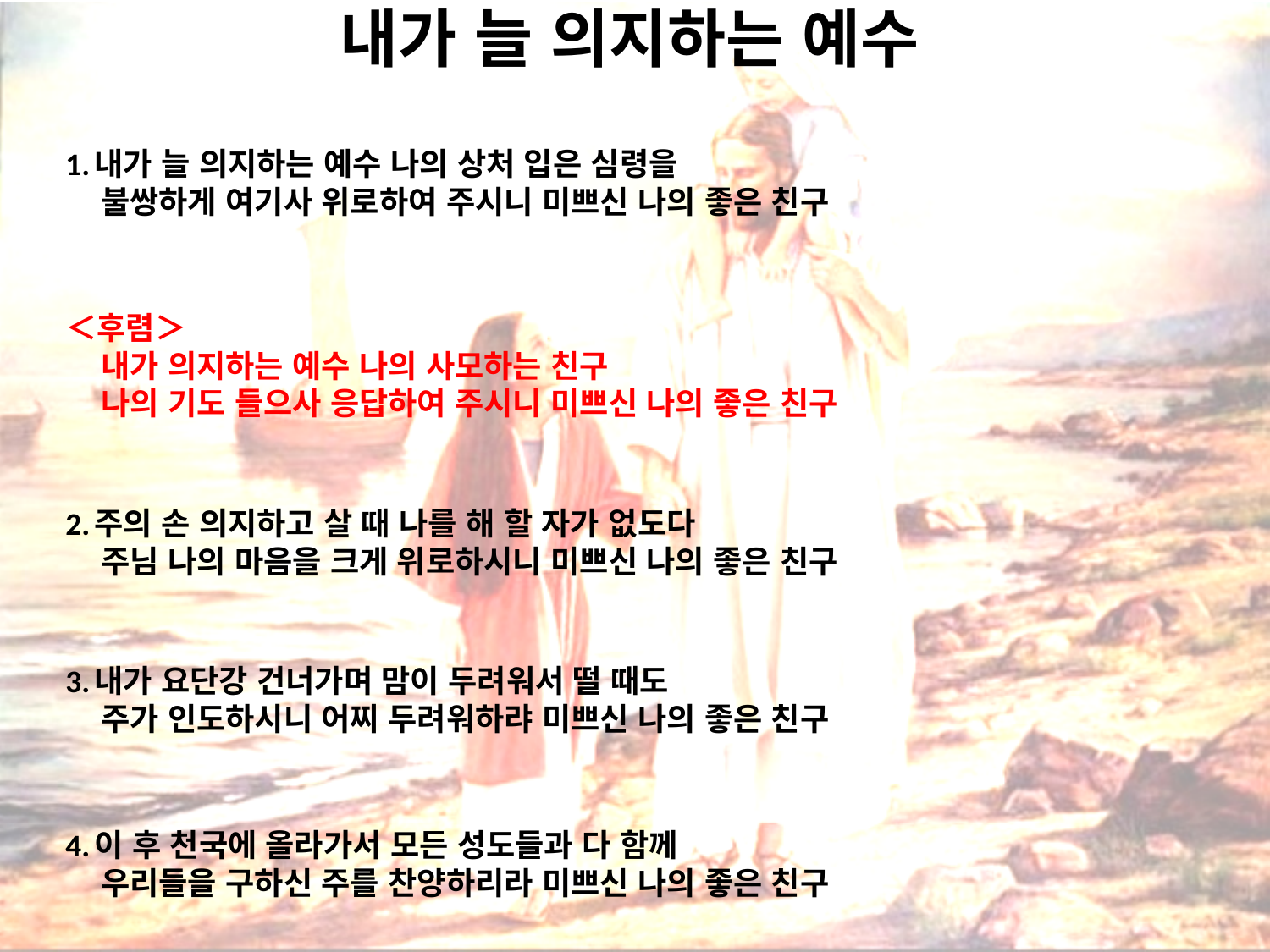

# 내가 늘 의지하는 예수
1.내가 늘 의지하는 예수 나의 상처 입은 심령을
    불쌍하게 여기사 위로하여 주시니 미쁘신 나의 좋은 친구

＜후렴＞
    내가 의지하는 예수 나의 사모하는 친구
    나의 기도 들으사 응답하여 주시니 미쁘신 나의 좋은 친구
2.주의 손 의지하고 살 때 나를 해 할 자가 없도다
    주님 나의 마음을 크게 위로하시니 미쁘신 나의 좋은 친구
3.내가 요단강 건너가며 맘이 두려워서 떨 때도
    주가 인도하시니 어찌 두려워하랴 미쁘신 나의 좋은 친구

4.이 후 천국에 올라가서 모든 성도들과 다 함께
    우리들을 구하신 주를 찬양하리라 미쁘신 나의 좋은 친구